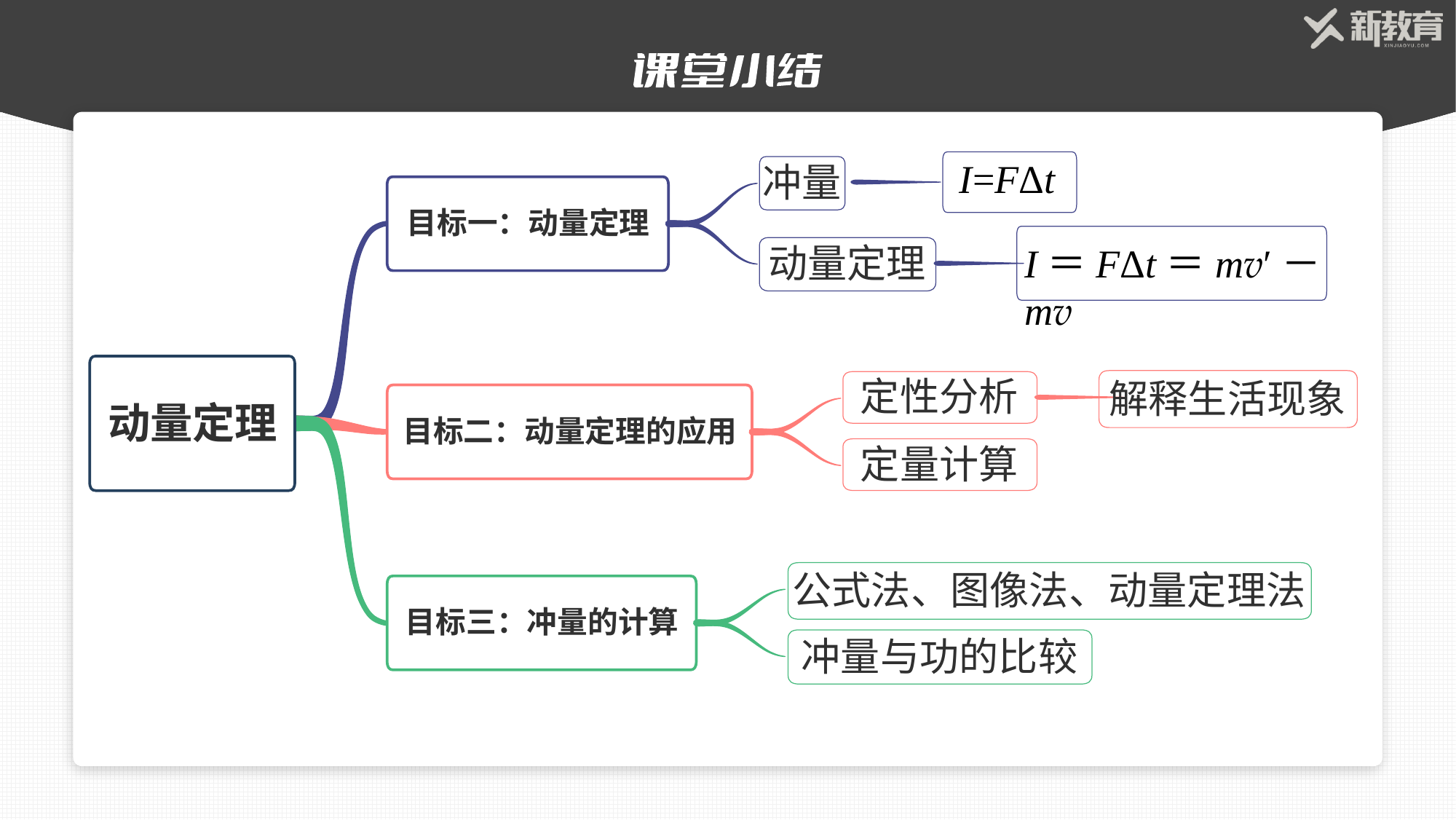

I=FΔt

冲量
目标一：动量定理

I＝FΔt＝mv′－mv
动量定理

动量定理
解释生活现象
定性分析
目标二：动量定理的应用

定量计算

公式法、图像法、动量定理法
目标三：冲量的计算

冲量与功的比较